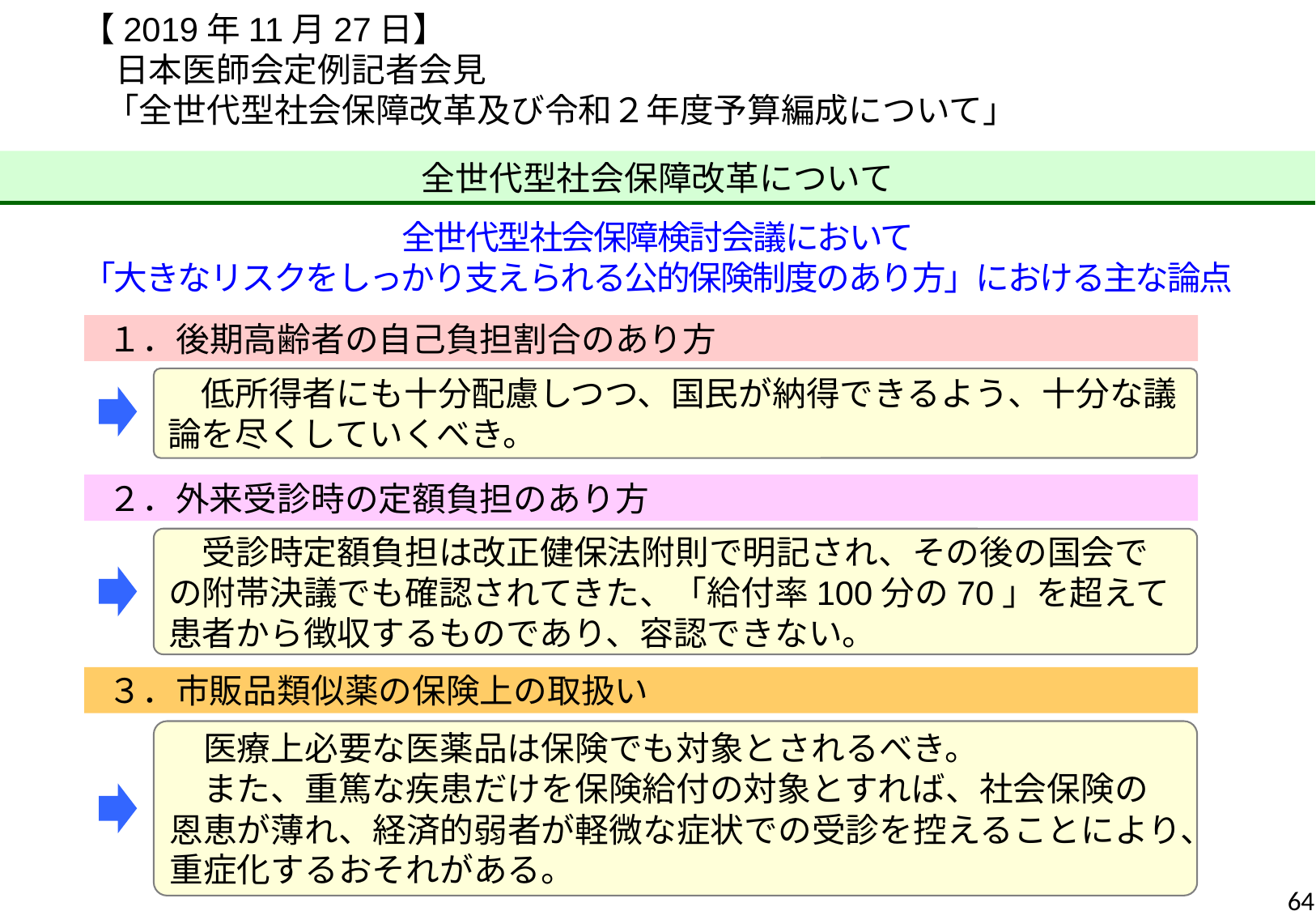

【2019年11月27日】
　日本医師会定例記者会見
「全世代型社会保障改革及び令和２年度予算編成について」
全世代型社会保障改革について
全世代型社会保障検討会議において
「大きなリスクをしっかり支えられる公的保険制度のあり方」における主な論点
１．後期高齢者の自己負担割合のあり方
　低所得者にも十分配慮しつつ、国民が納得できるよう、十分な議論を尽くしていくべき。

２．外来受診時の定額負担のあり方
　受診時定額負担は改正健保法附則で明記され、その後の国会での附帯決議でも確認されてきた、「給付率100分の70」を超えて患者から徴収するものであり、容認できない。

３．市販品類似薬の保険上の取扱い
　医療上必要な医薬品は保険でも対象とされるべき。
　また、重篤な疾患だけを保険給付の対象とすれば、社会保険の恩恵が薄れ、経済的弱者が軽微な症状での受診を控えることにより、重症化するおそれがある。

64